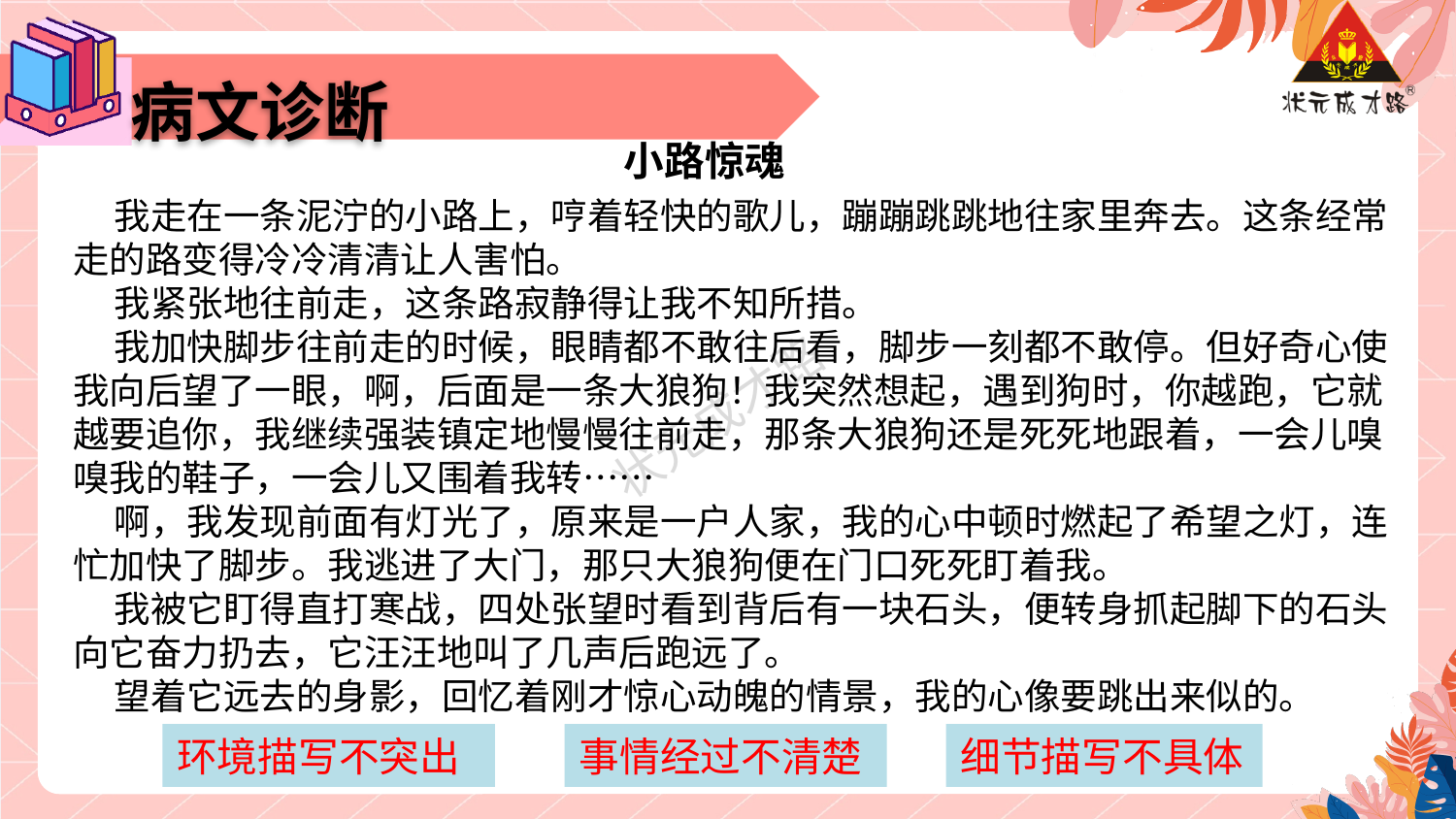

病文诊断
小路惊魂
    我走在一条泥泞的小路上，哼着轻快的歌儿，蹦蹦跳跳地往家里奔去。这条经常走的路变得冷冷清清让人害怕。
    我紧张地往前走，这条路寂静得让我不知所措。
    我加快脚步往前走的时候，眼睛都不敢往后看，脚步一刻都不敢停。但好奇心使我向后望了一眼，啊，后面是一条大狼狗！我突然想起，遇到狗时，你越跑，它就越要追你，我继续强装镇定地慢慢往前走，那条大狼狗还是死死地跟着，一会儿嗅嗅我的鞋子，一会儿又围着我转……
    啊，我发现前面有灯光了，原来是一户人家，我的心中顿时燃起了希望之灯，连忙加快了脚步。我逃进了大门，那只大狼狗便在门口死死盯着我。
    我被它盯得直打寒战，四处张望时看到背后有一块石头，便转身抓起脚下的石头向它奋力扔去，它汪汪地叫了几声后跑远了。
    望着它远去的身影，回忆着刚才惊心动魄的情景，我的心像要跳出来似的。
环境描写不突出
事情经过不清楚
细节描写不具体